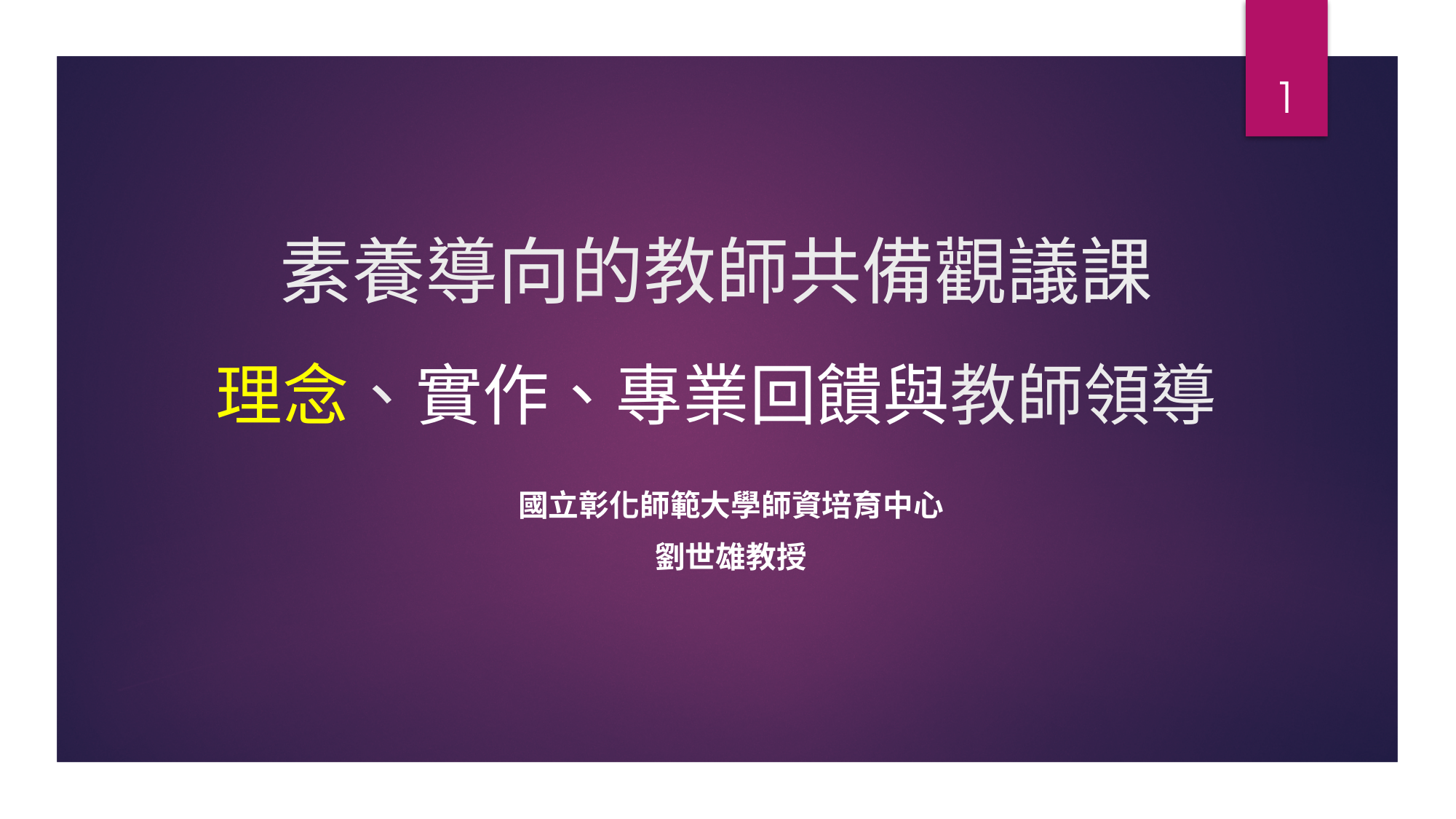

1
# 素養導向的教師共備觀議課 理念、實作、專業回饋與教師領導
國立彰化師範大學師資培育中心
劉世雄教授